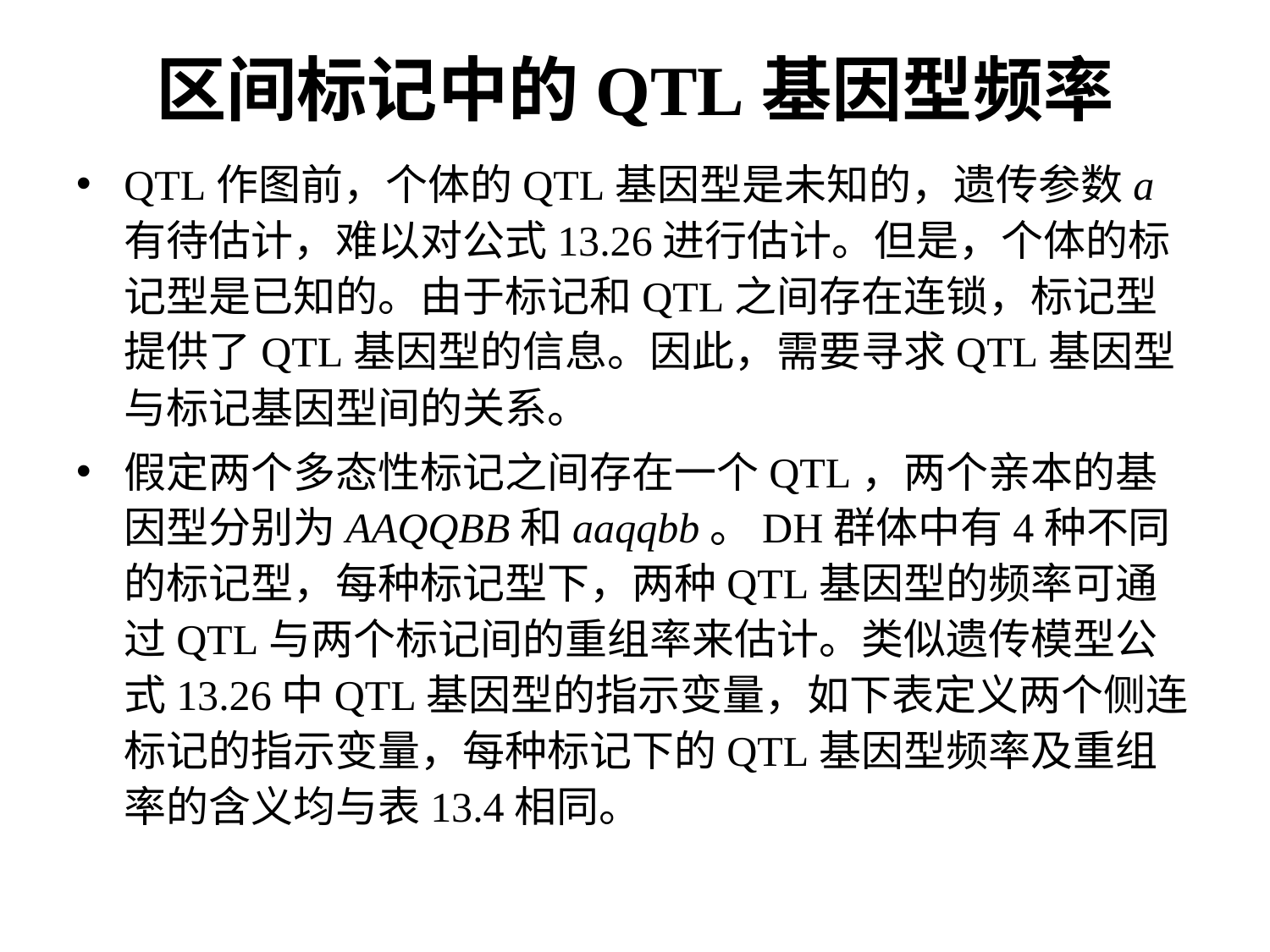

# 区间标记中的QTL基因型频率
QTL作图前，个体的QTL基因型是未知的，遗传参数a有待估计，难以对公式13.26进行估计。但是，个体的标记型是已知的。由于标记和QTL之间存在连锁，标记型提供了QTL基因型的信息。因此，需要寻求QTL基因型与标记基因型间的关系。
假定两个多态性标记之间存在一个QTL，两个亲本的基因型分别为AAQQBB和aaqqbb。DH群体中有4种不同的标记型，每种标记型下，两种QTL基因型的频率可通过QTL与两个标记间的重组率来估计。类似遗传模型公式13.26中QTL基因型的指示变量，如下表定义两个侧连标记的指示变量，每种标记下的QTL基因型频率及重组率的含义均与表13.4相同。